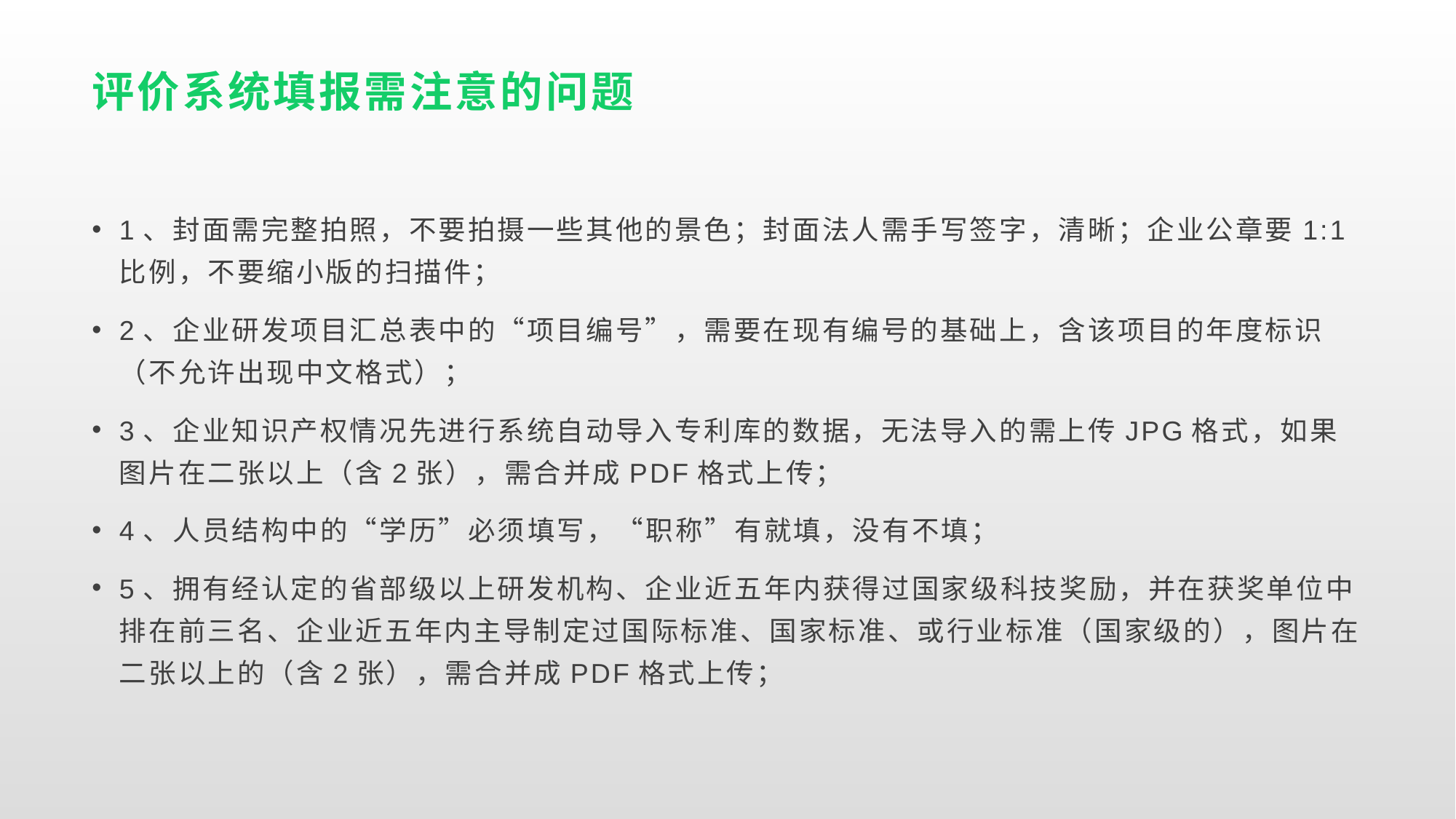

# 评价系统填报需注意的问题

1、封面需完整拍照，不要拍摄一些其他的景色；封面法人需手写签字，清晰；企业公章要1:1比例，不要缩小版的扫描件；
2、企业研发项目汇总表中的“项目编号”，需要在现有编号的基础上，含该项目的年度标识（不允许出现中文格式）；
3、企业知识产权情况先进行系统自动导入专利库的数据，无法导入的需上传JPG格式，如果图片在二张以上（含2张），需合并成PDF格式上传；
4、人员结构中的“学历”必须填写，“职称”有就填，没有不填；
5、拥有经认定的省部级以上研发机构、企业近五年内获得过国家级科技奖励，并在获奖单位中排在前三名、企业近五年内主导制定过国际标准、国家标准、或行业标准（国家级的），图片在二张以上的（含2张），需合并成PDF格式上传；